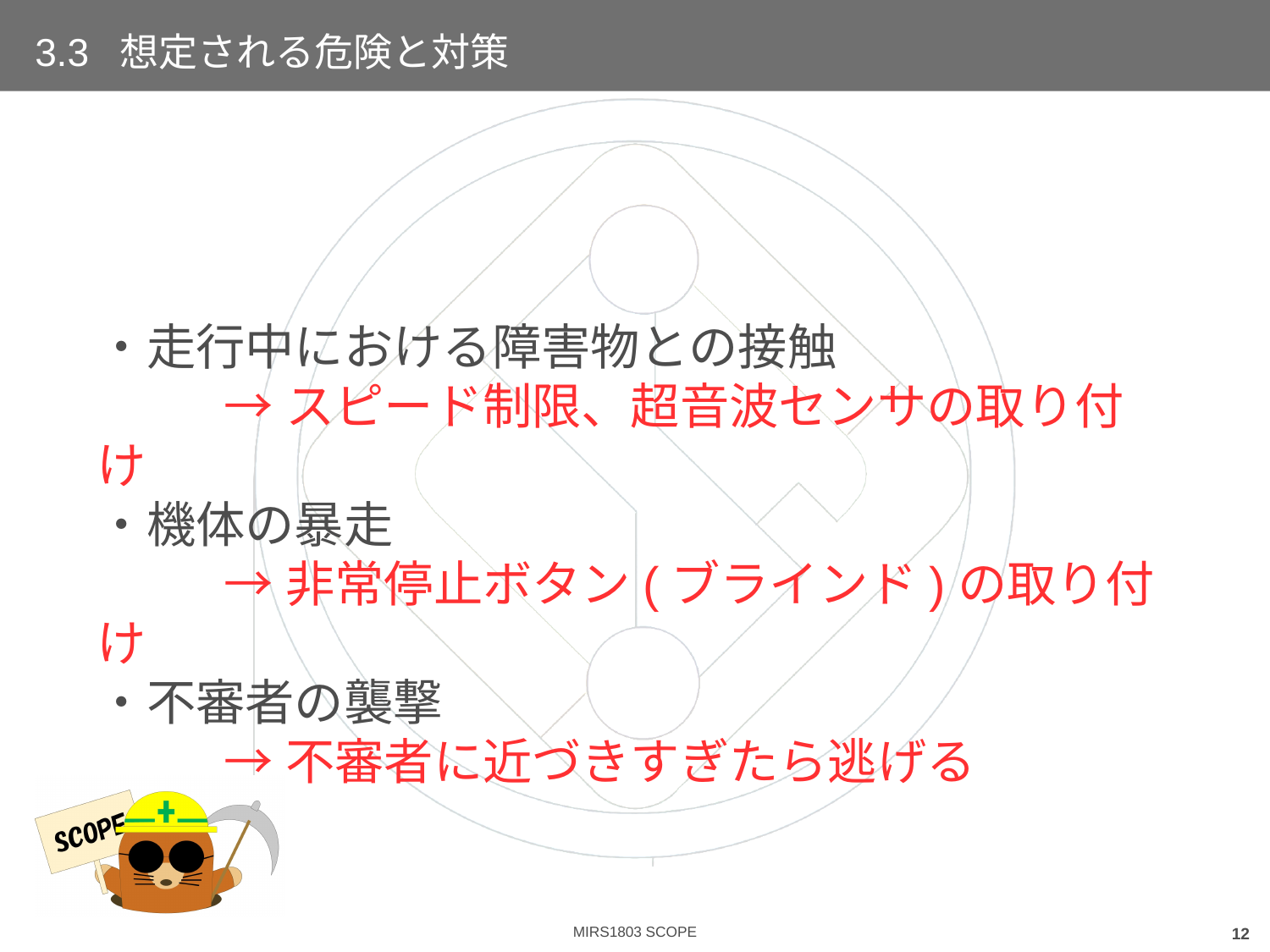

# 3.3  想定される危険と対策
・走行中における障害物との接触
	→スピード制限、超音波センサの取り付け
・機体の暴走
	→非常停止ボタン(ブラインド)の取り付け
・不審者の襲撃
	→不審者に近づきすぎたら逃げる
12